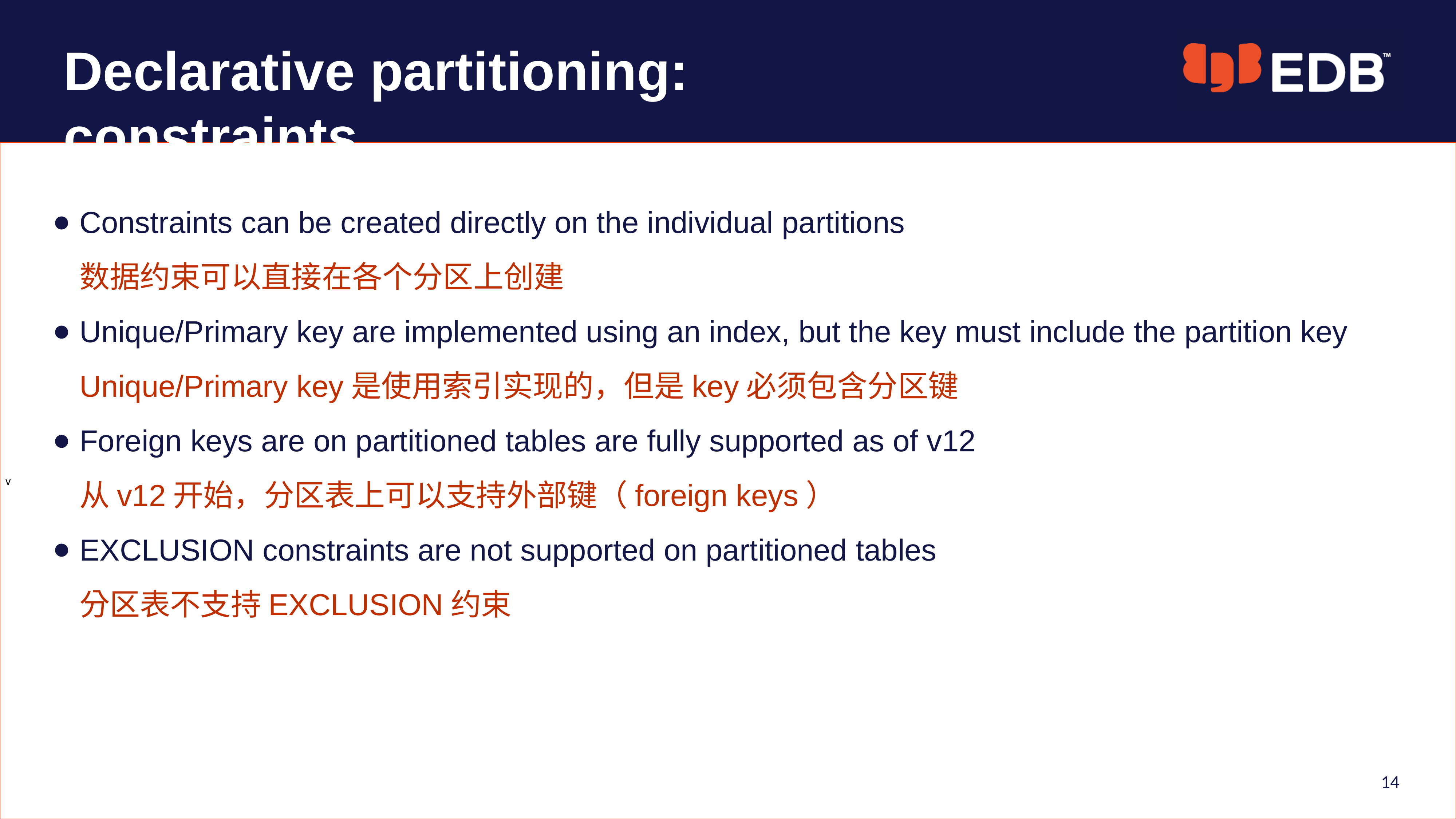

Declarative partitioning: constraints
Constraints can be created directly on the individual partitions
数据约束可以直接在各个分区上创建
Unique/Primary key are implemented using an index, but the key must include the partition key
Unique/Primary key是使用索引实现的，但是key必须包含分区键
Foreign keys are on partitioned tables are fully supported as of v12
从v12开始，分区表上可以支持外部键（foreign keys）
EXCLUSION constraints are not supported on partitioned tables
分区表不支持EXCLUSION约束
14
14